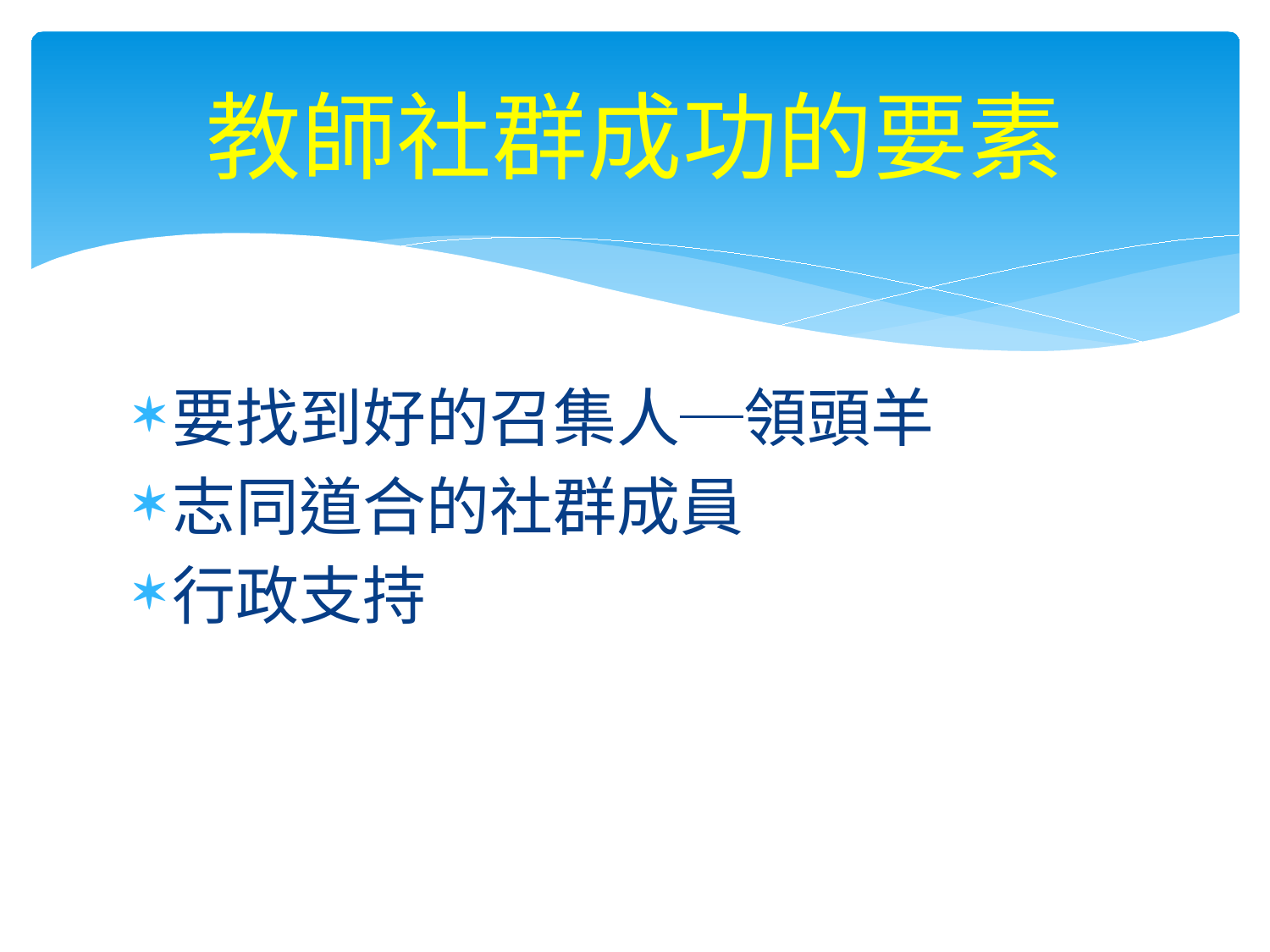

# 教師社群成功的要素
要找到好的召集人─領頭羊
志同道合的社群成員
行政支持